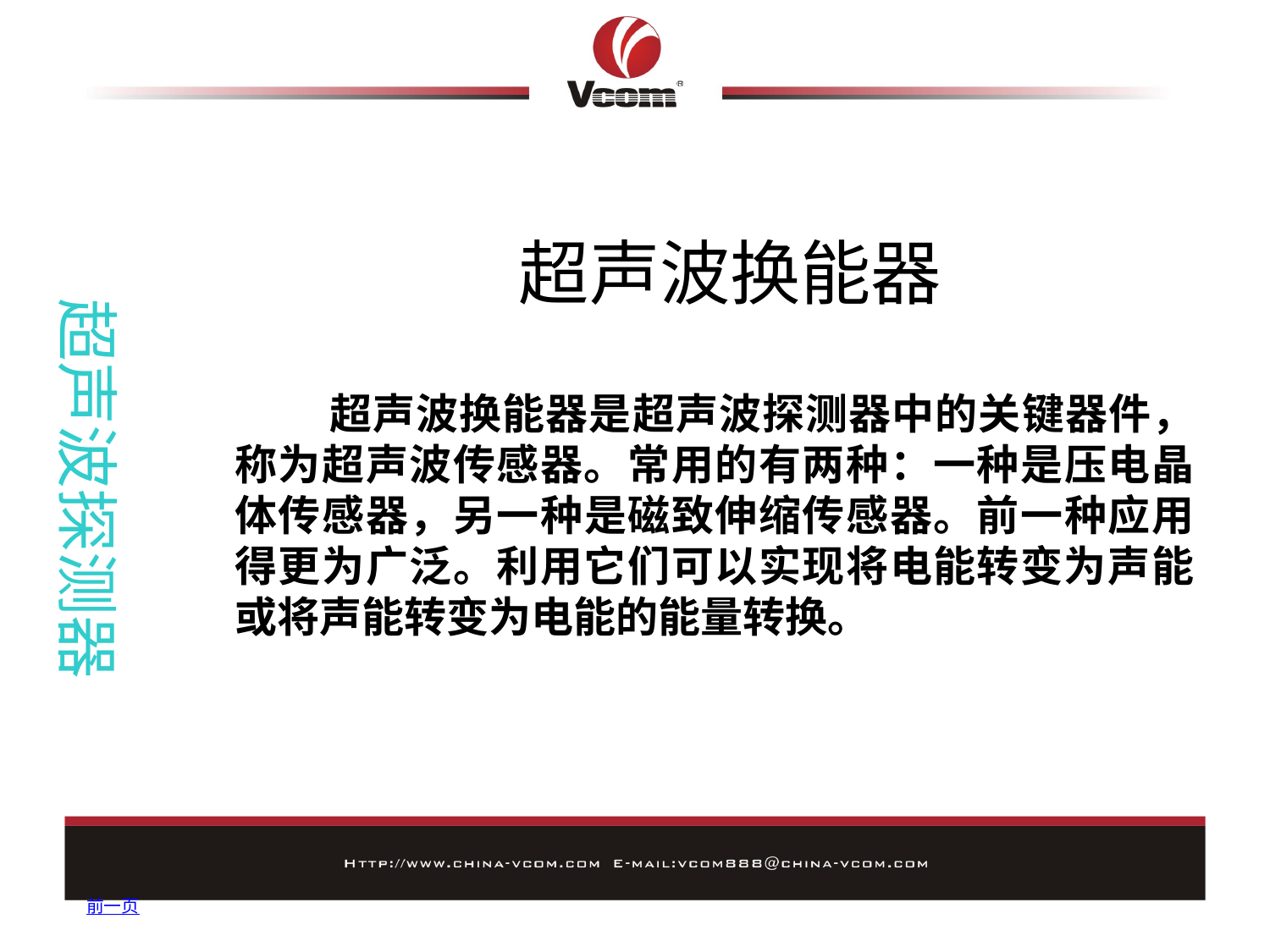

超声波换能器
超声波探测器
        超声波换能器是超声波探测器中的关键器件，称为超声波传感器。常用的有两种：一种是压电晶体传感器，另一种是磁致伸缩传感器。前一种应用得更为广泛。利用它们可以实现将电能转变为声能或将声能转变为电能的能量转换。

前一页